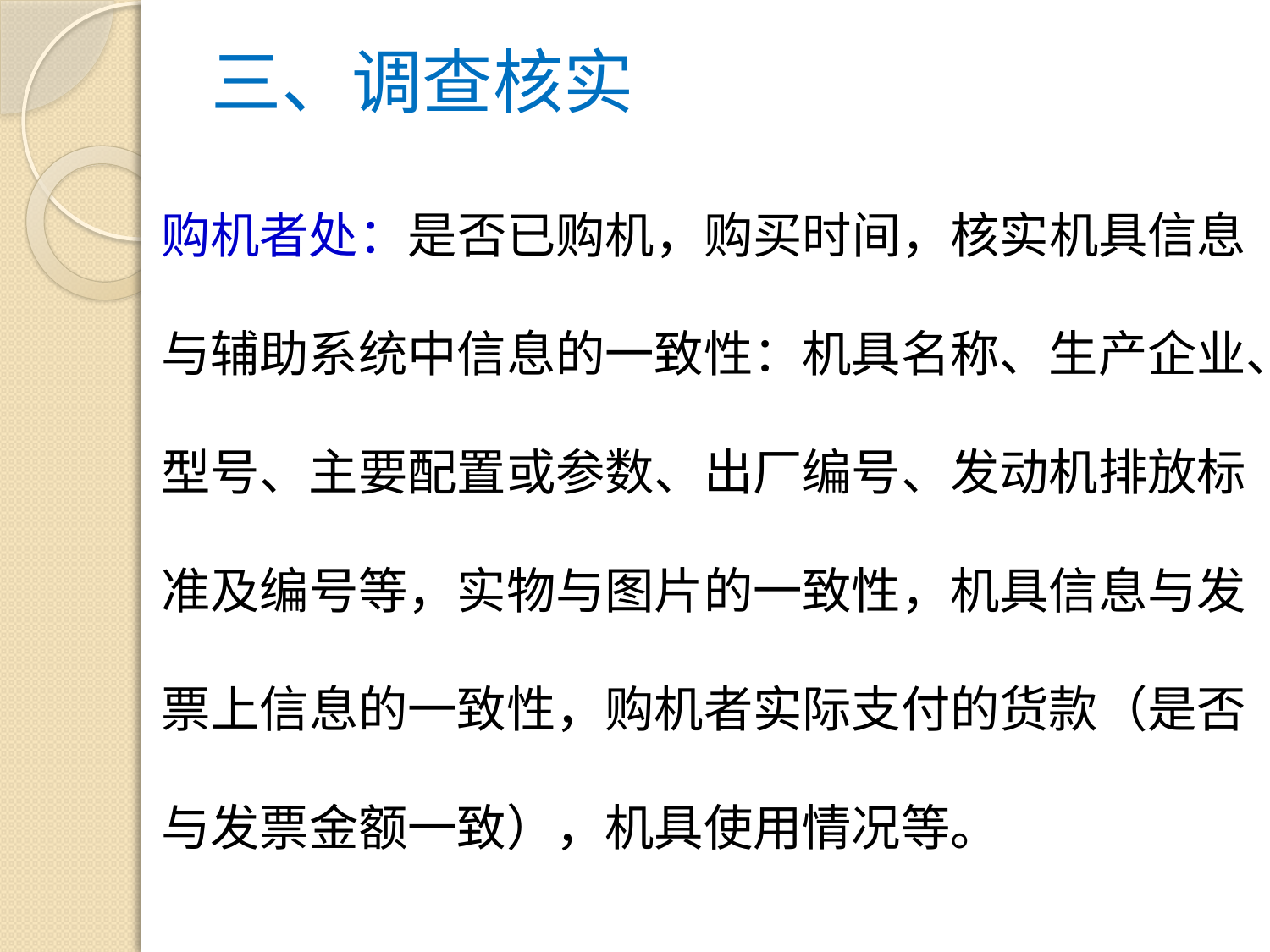

# 三、调查核实
购机者处：是否已购机，购买时间，核实机具信息与辅助系统中信息的一致性：机具名称、生产企业、型号、主要配置或参数、出厂编号、发动机排放标准及编号等，实物与图片的一致性，机具信息与发票上信息的一致性，购机者实际支付的货款（是否与发票金额一致），机具使用情况等。